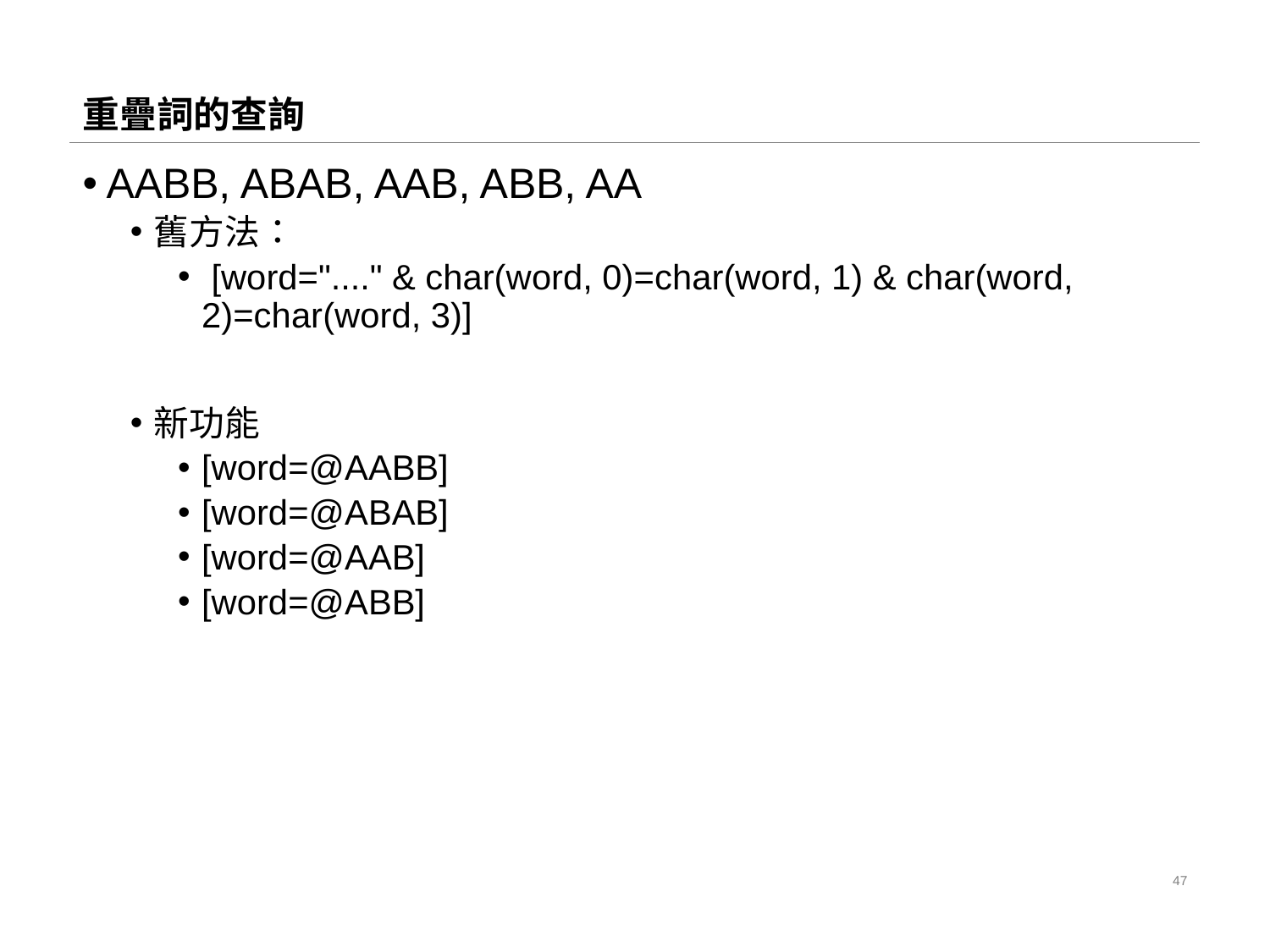

# 重疊詞的查詢
AABB, ABAB, AAB, ABB, AA
舊方法：
 [word="...." & char(word, 0)=char(word, 1) & char(word, 2)=char(word, 3)]

新功能
[word=@AABB]
[word=@ABAB]
[word=@AAB]
[word=@ABB]

47